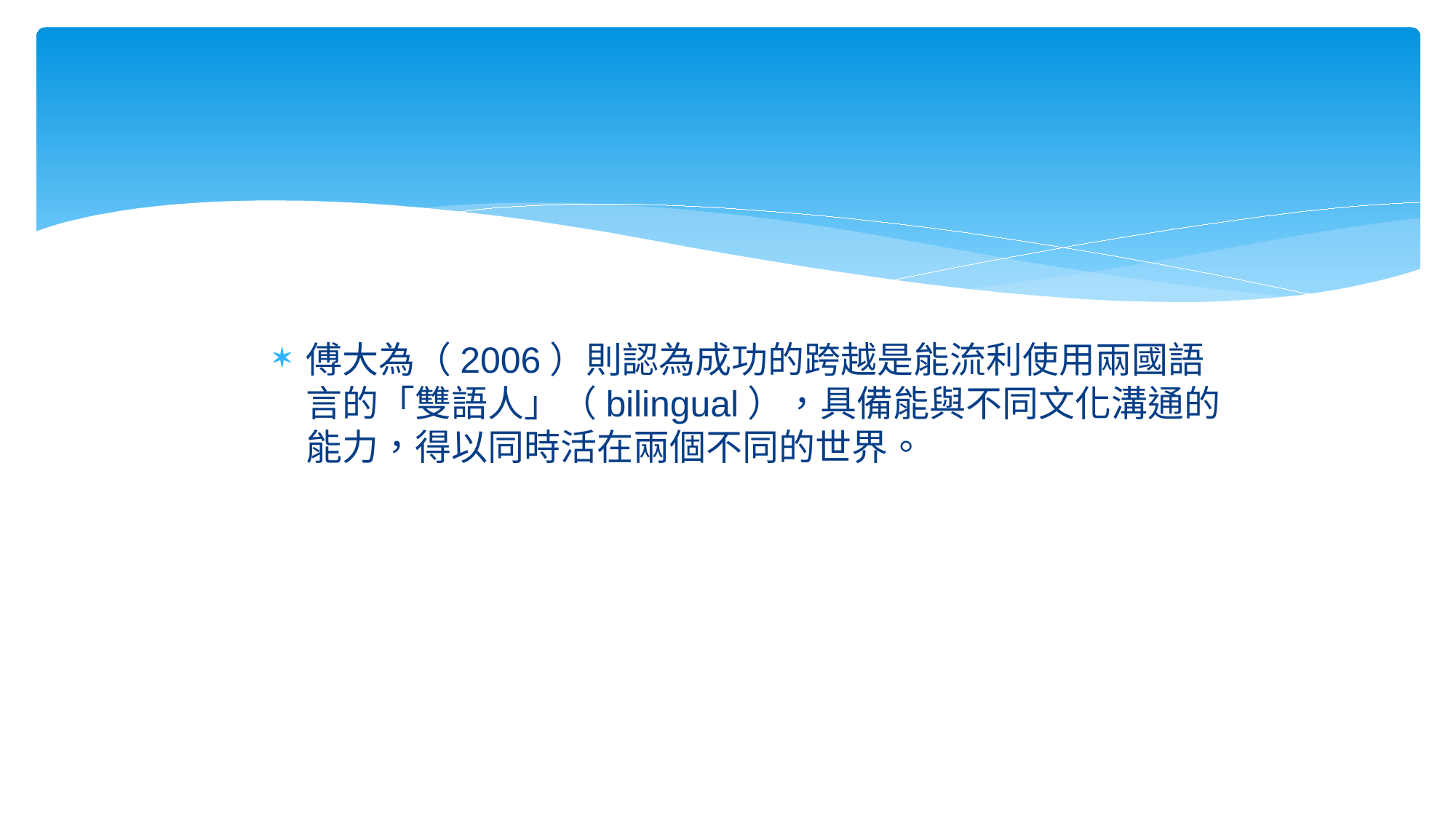

#
傅大為（2006）則認為成功的跨越是能流利使用兩國語言的「雙語人」（bilingual），具備能與不同文化溝通的能力，得以同時活在兩個不同的世界。